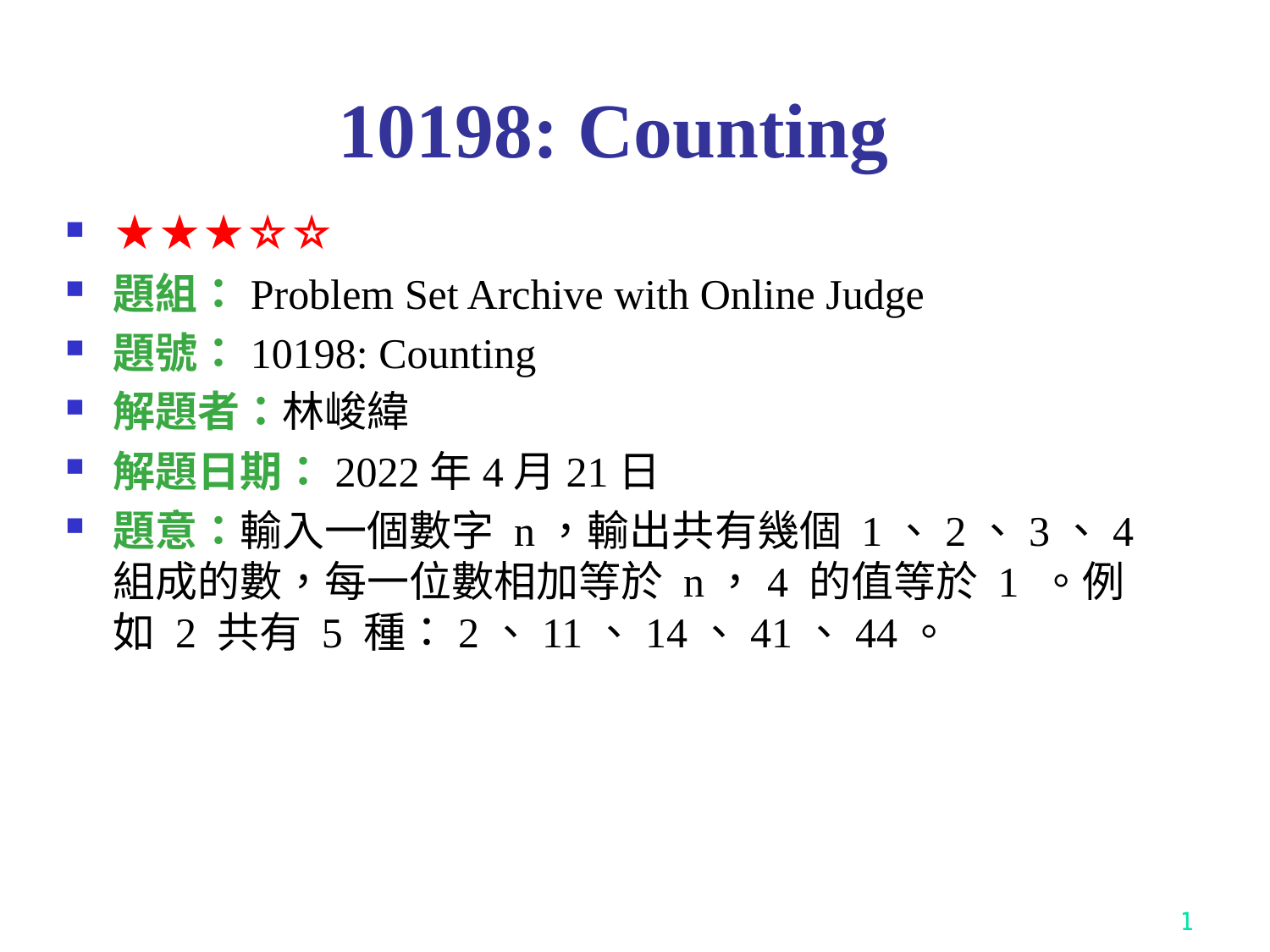

# 10198: Counting
★★★☆☆
題組：Problem Set Archive with Online Judge
題號：10198: Counting
解題者：林峻緯
解題日期：2022年4月21日
題意：輸入一個數字 n，輸出共有幾個 1、2、3、4 組成的數，每一位數相加等於 n，4 的值等於 1 。例如 2 共有 5 種：2、11、14、41、44。
1